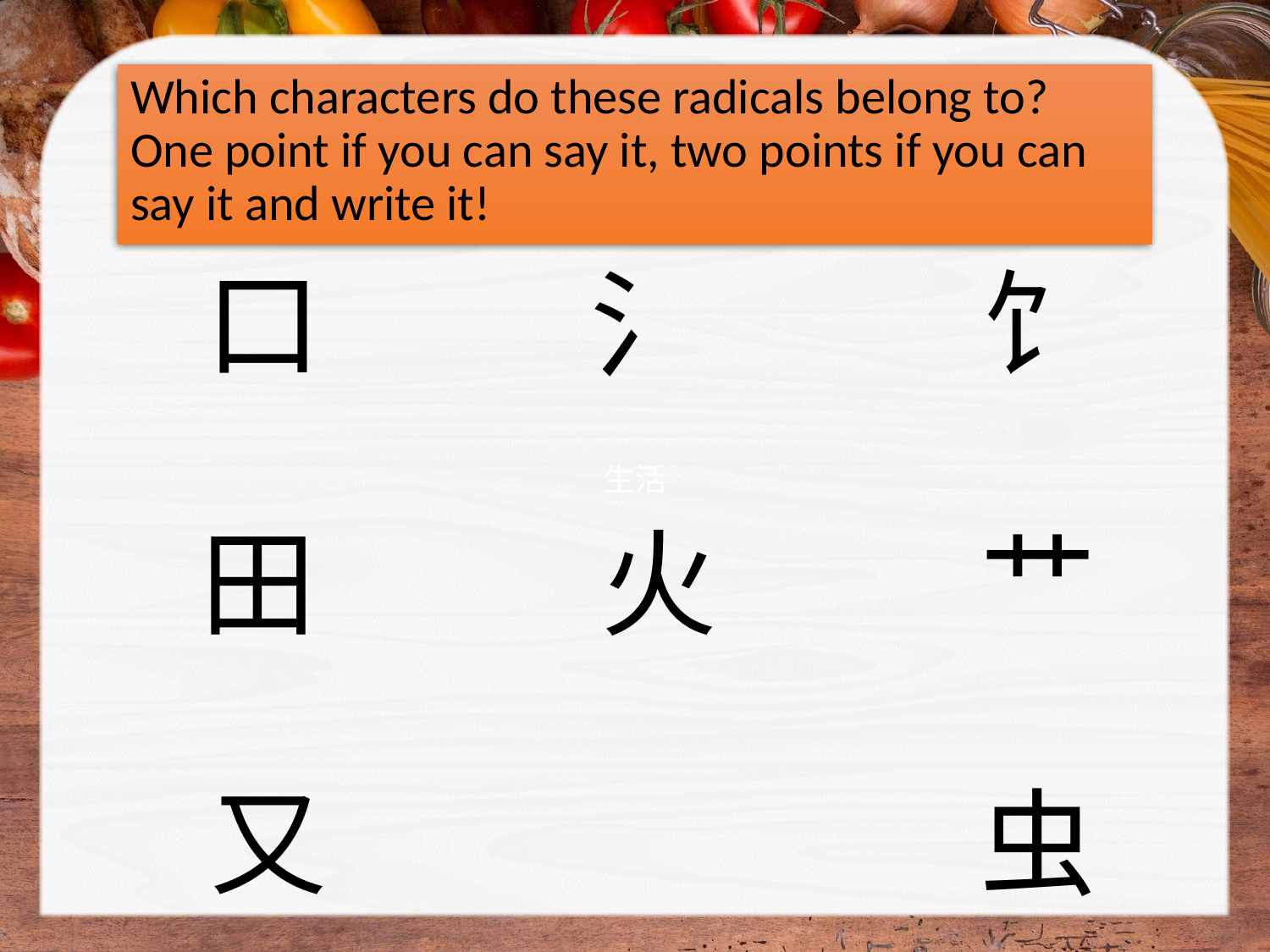

# Which characters do these radicals belong to? One point if you can say it, two points if you can say it and write it!
口
氵
饣
田
火
艹
又
虫